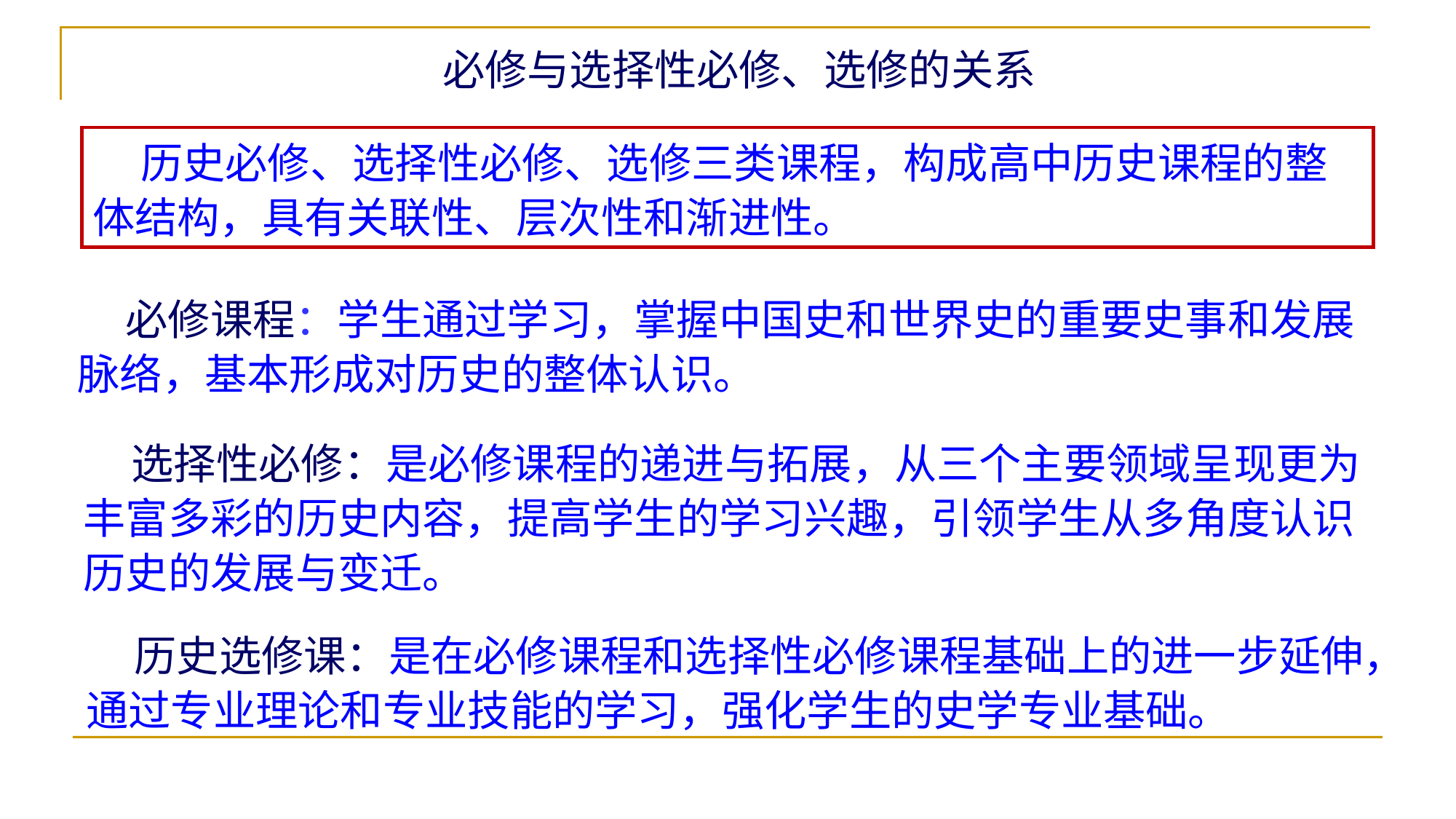

必修与选择性必修、选修的关系
    历史必修、选择性必修、选修三类课程，构成高中历史课程的整体结构，具有关联性、层次性和渐进性。
    必修课程：学生通过学习，掌握中国史和世界史的重要史事和发展脉络，基本形成对历史的整体认识。
    选择性必修：是必修课程的递进与拓展，从三个主要领域呈现更为丰富多彩的历史内容，提高学生的学习兴趣，引领学生从多角度认识历史的发展与变迁。
    历史选修课：是在必修课程和选择性必修课程基础上的进一步延伸，通过专业理论和专业技能的学习，强化学生的史学专业基础。